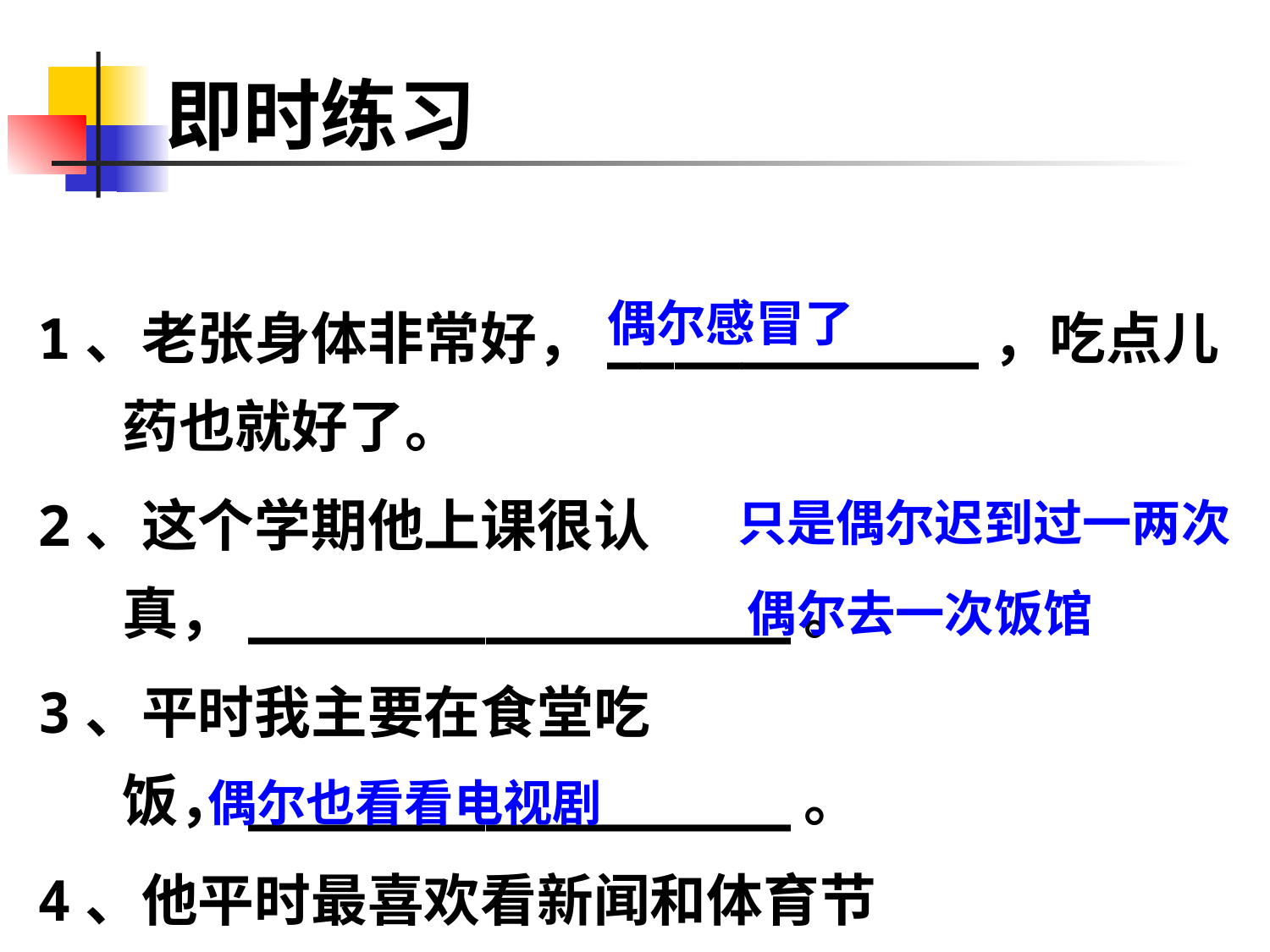

# 即时练习
1、老张身体非常好，___________，吃点儿药也就好了。
2、这个学期他上课很认真，________________。
3、平时我主要在食堂吃饭，________________。
4、他平时最喜欢看新闻和体育节目，__________________。
偶尔感冒了
只是偶尔迟到过一两次
偶尔去一次饭馆
偶尔也看看电视剧